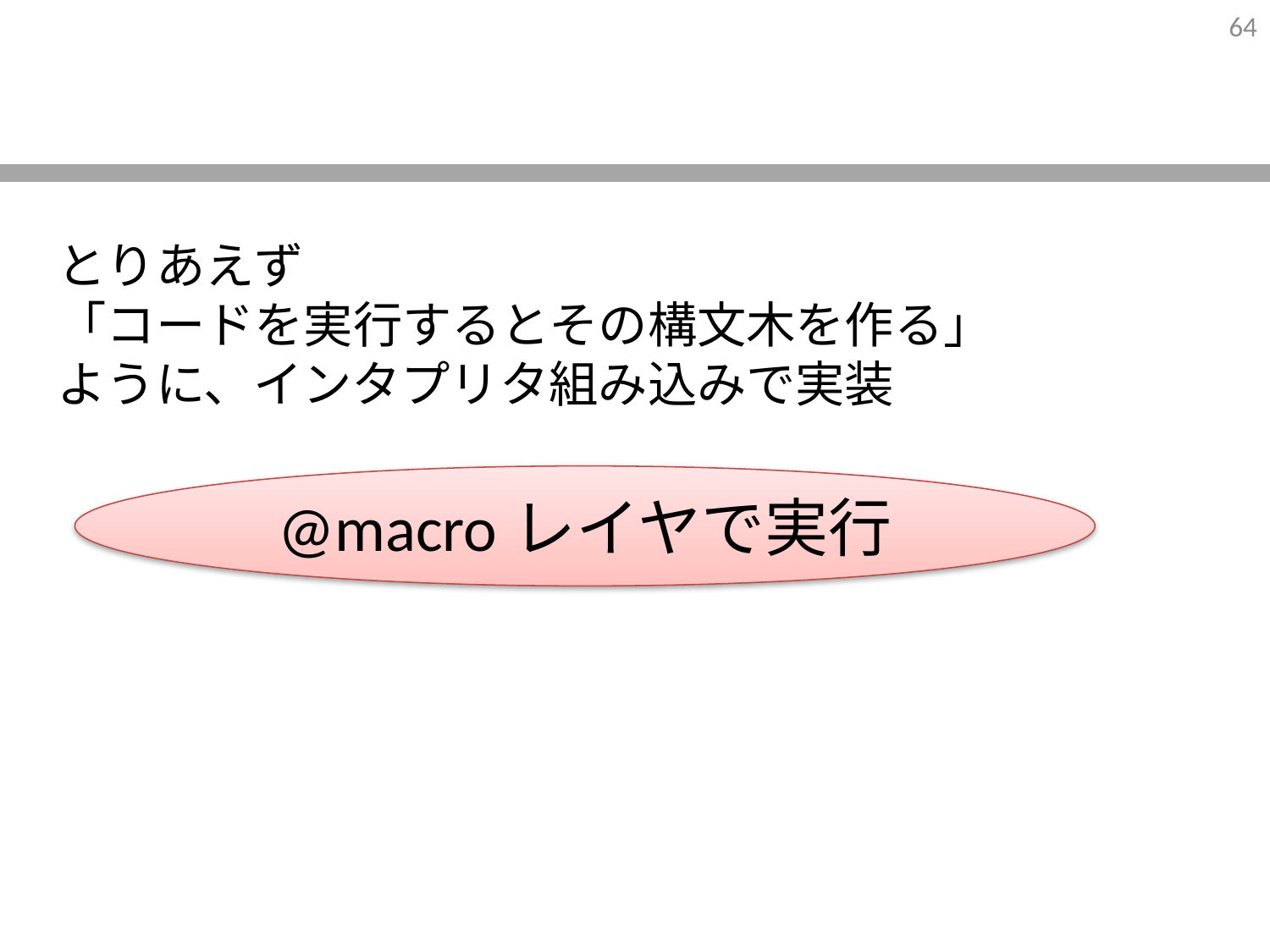

#
とりあえず
「コードを実行するとその構文木を作る」
ように、インタプリタ組み込みで実装
@macroレイヤで実行